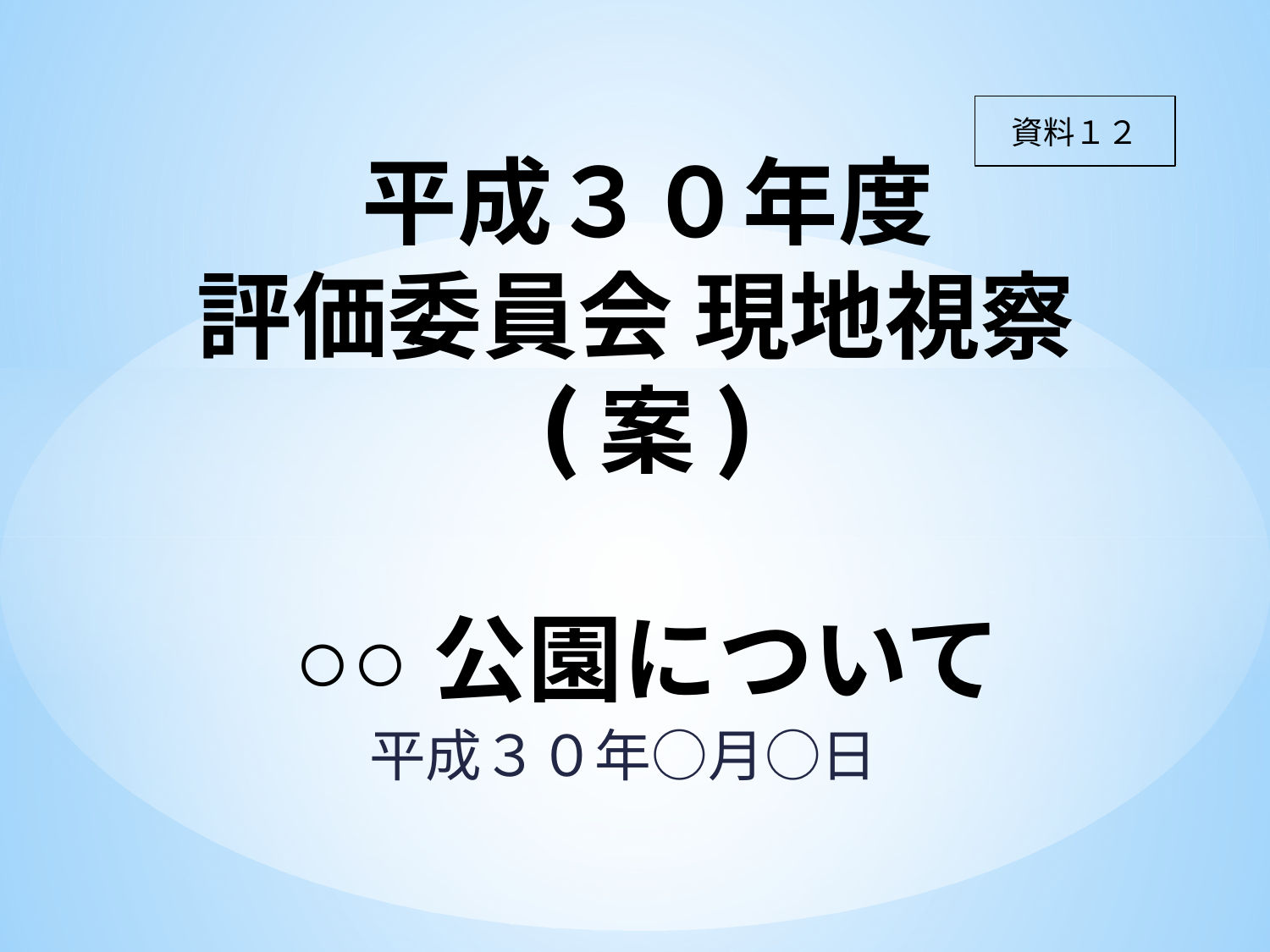

資料１２
# 平成３０年度 評価委員会 現地視察(案) ○○公園について
平成３０年○月○日